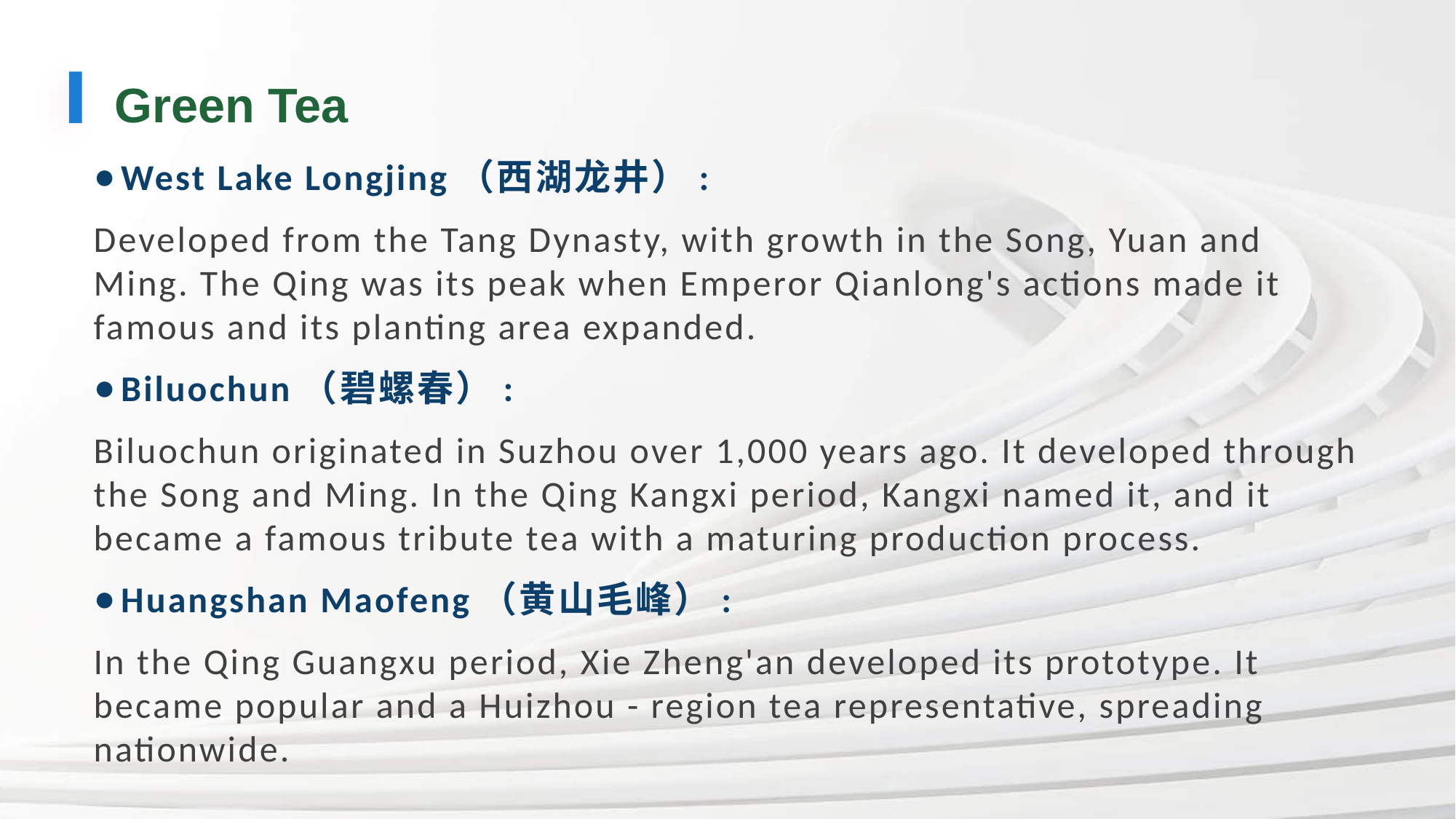

Green Tea
West Lake Longjing（西湖龙井）:
Developed from the Tang Dynasty, with growth in the Song, Yuan and Ming. The Qing was its peak when Emperor Qianlong's actions made it famous and its planting area expanded.
Biluochun（碧螺春）:
Biluochun originated in Suzhou over 1,000 years ago. It developed through the Song and Ming. In the Qing Kangxi period, Kangxi named it, and it became a famous tribute tea with a maturing production process.
Huangshan Maofeng（黄山毛峰）:
In the Qing Guangxu period, Xie Zheng'an developed its prototype. It became popular and a Huizhou - region tea representative, spreading nationwide.